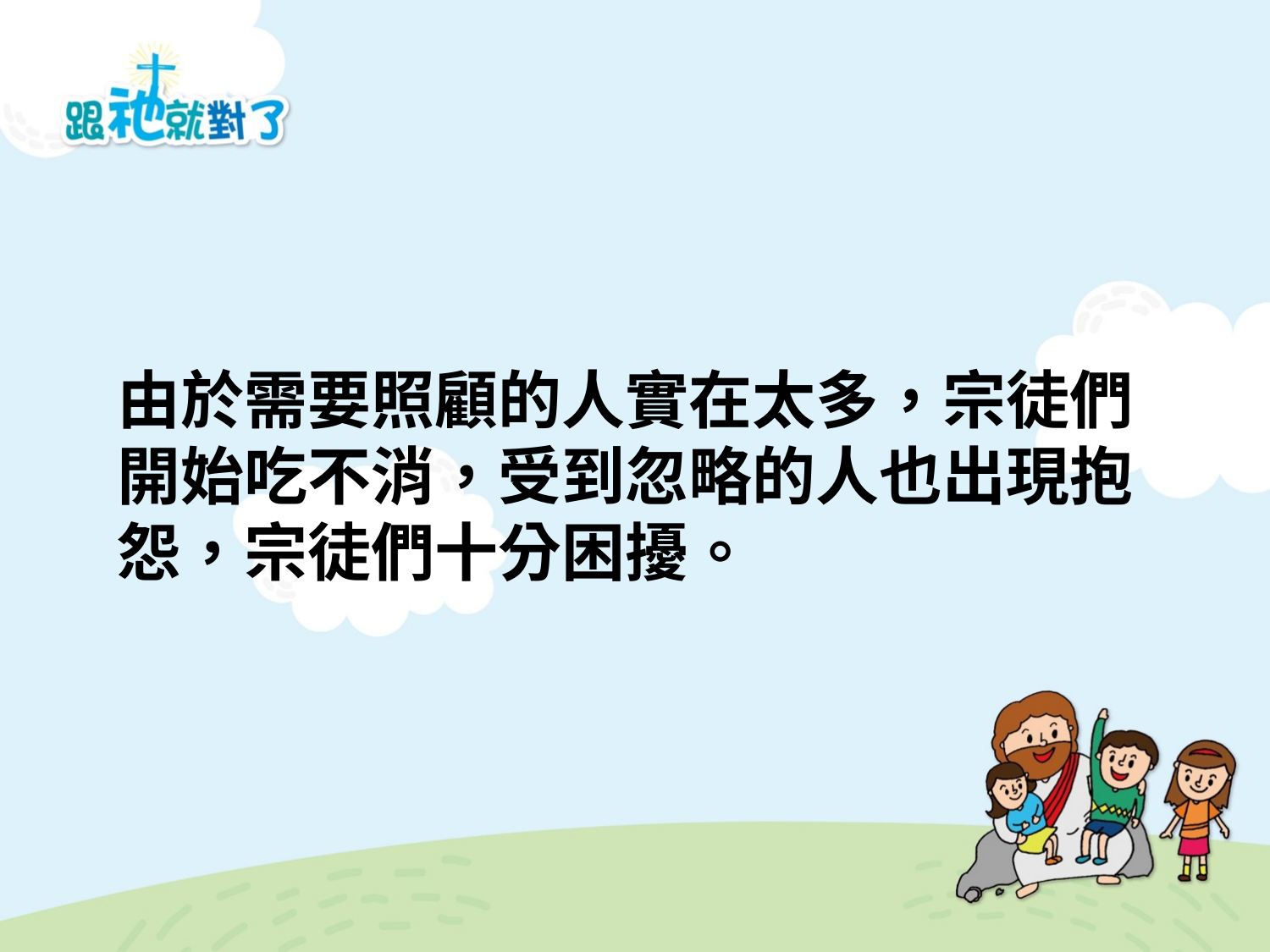

由於需要照顧的人實在太多，宗徒們開始吃不消，受到忽略的人也出現抱怨，宗徒們十分困擾。